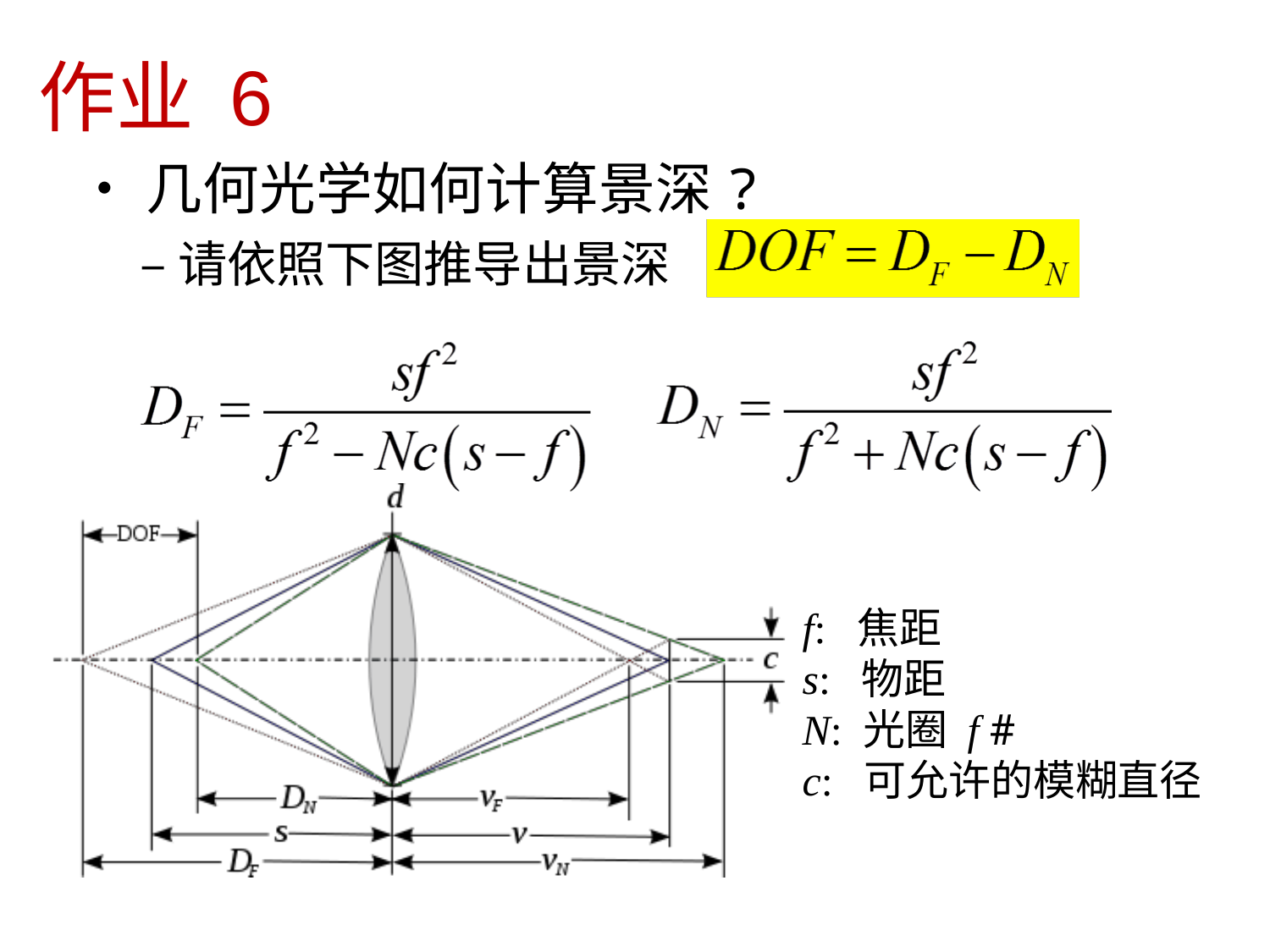

作业 6
•几何光学如何计算景深?
–请依照下图推导出景深

f:  焦距
s:  物距
N: 光圈 f #
c:  可允许的模糊直径